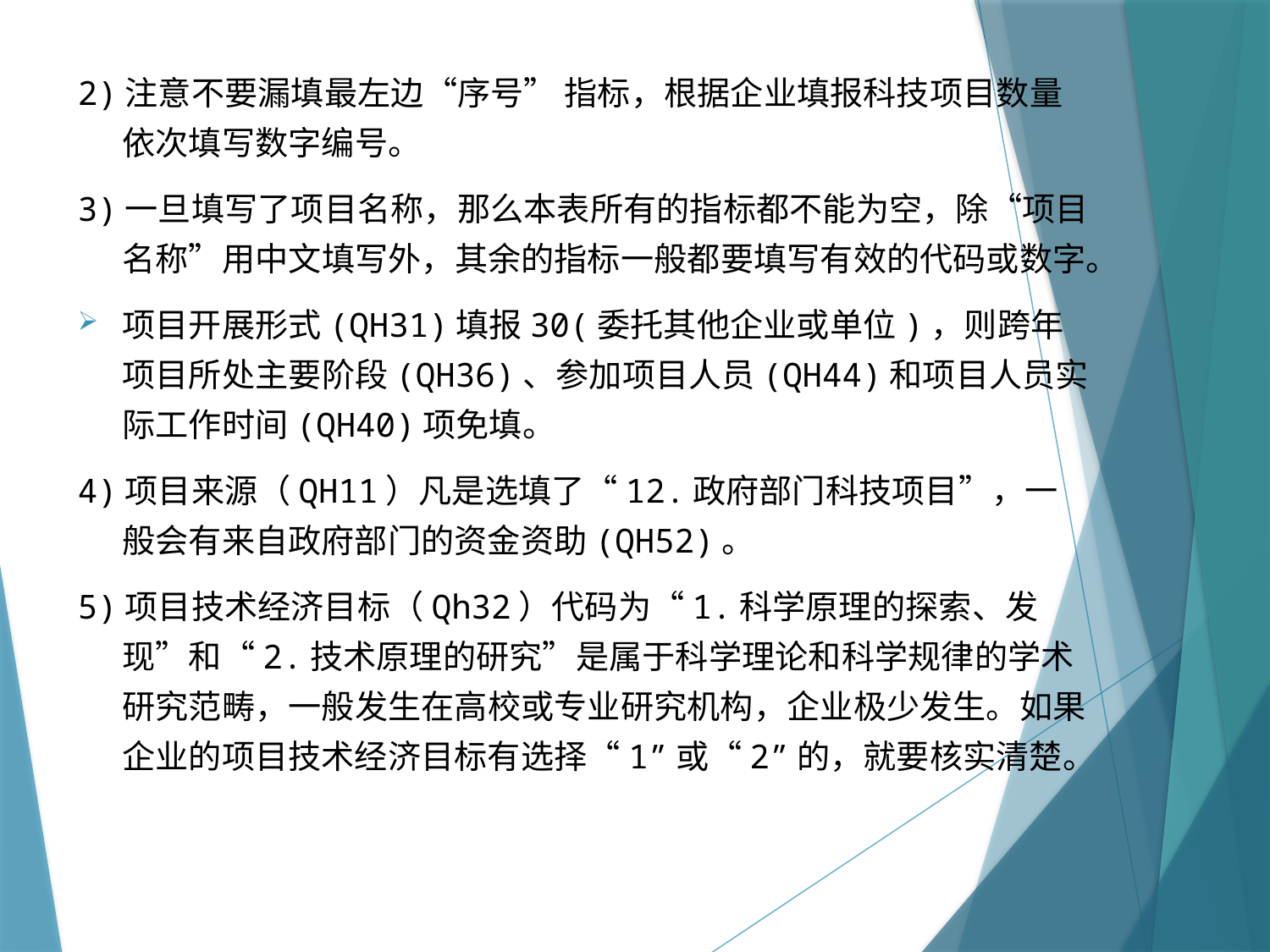

2)注意不要漏填最左边“序号” 指标，根据企业填报科技项目数量依次填写数字编号。
3)一旦填写了项目名称，那么本表所有的指标都不能为空，除“项目名称”用中文填写外，其余的指标一般都要填写有效的代码或数字。
项目开展形式(QH31)填报30(委托其他企业或单位)，则跨年项目所处主要阶段(QH36)、参加项目人员(QH44)和项目人员实际工作时间(QH40)项免填。
4)项目来源（QH11）凡是选填了“12.政府部门科技项目”，一般会有来自政府部门的资金资助(QH52)。
5)项目技术经济目标（Qh32）代码为“1.科学原理的探索、发现”和“2.技术原理的研究”是属于科学理论和科学规律的学术研究范畴，一般发生在高校或专业研究机构，企业极少发生。如果企业的项目技术经济目标有选择“1”或“2”的，就要核实清楚。